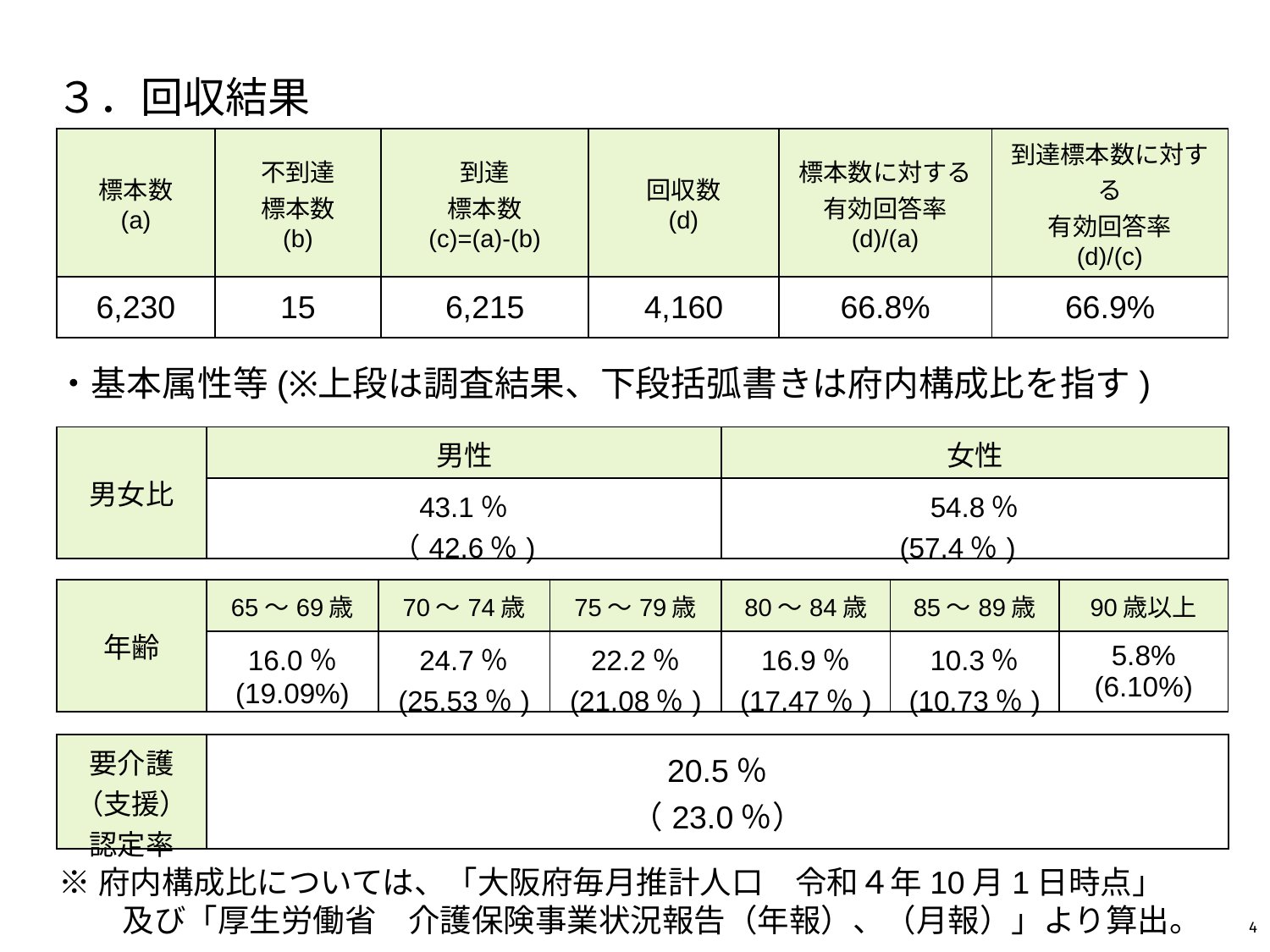

３．回収結果
| 標本数 (a) | 不到達 標本数 (b) | 到達 標本数 (c)=(a)-(b) | 回収数 (d) | 標本数に対する 有効回答率 (d)/(a) | 到達標本数に対する 有効回答率 (d)/(c) |
| --- | --- | --- | --- | --- | --- |
| 6,230 | 15 | 6,215 | 4,160 | 66.8% | 66.9% |
・基本属性等(※上段は調査結果、下段括弧書きは府内構成比を指す)
| 男女比 | 男性 | 女性 |
| --- | --- | --- |
|  | 43.1％ （42.6％) | 54.8％ (57.4％) |
| 年齢 | 65～69歳 | 70～74歳 | 75～79歳 | 80～84歳 | 85～89歳 | 90歳以上 |
| --- | --- | --- | --- | --- | --- | --- |
|  | 16.0％ (19.09%) | 24.7％ (25.53％) | 22.2％ (21.08％) | 16.9％ (17.47％) | 10.3％ (10.73％) | 5.8% (6.10%) |
| 要介護（支援）認定率 | 20.5％ （23.0％） |
| --- | --- |
※府内構成比については、「大阪府毎月推計人口　令和４年10月1日時点」
　　及び「厚生労働省　介護保険事業状況報告（年報）、（月報）」より算出。
4